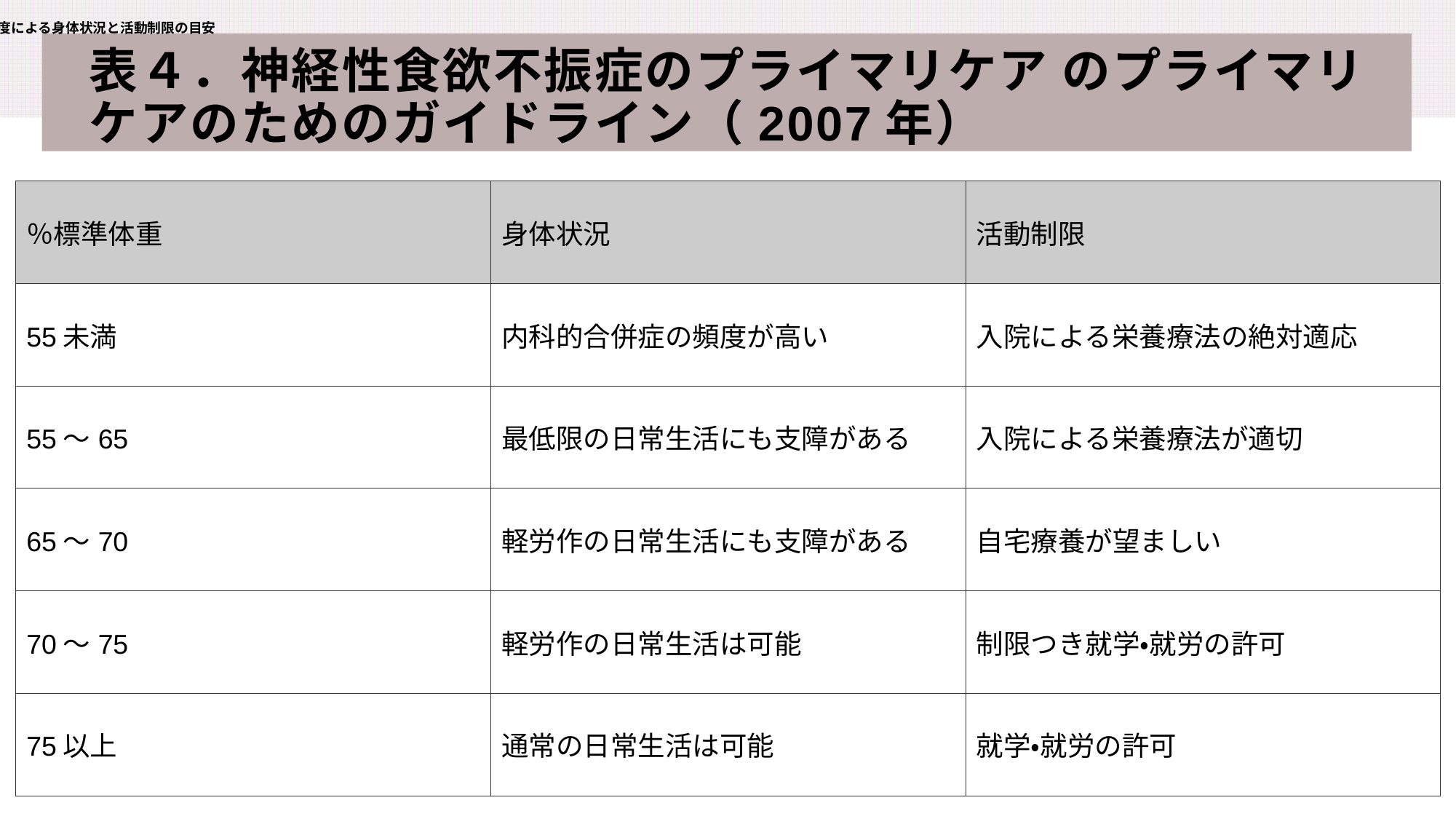

やせの程度による身体状況と活動制限の目安
# 表４．神経性食欲不振症のプライマリケア のプライマリケアのためのガイドライン（2007年）
| ％標準体重 | 身体状況 | 活動制限 |
| --- | --- | --- |
| 55未満 | 内科的合併症の頻度が高い | 入院による栄養療法の絶対適応 |
| 55～65 | 最低限の日常生活にも支障がある | 入院による栄養療法が適切 |
| 65～70 | 軽労作の日常生活にも支障がある | 自宅療養が望ましい |
| 70～75 | 軽労作の日常生活は可能 | 制限つき就学・就労の許可 |
| 75以上 | 通常の日常生活は可能 | 就学・就労の許可 |